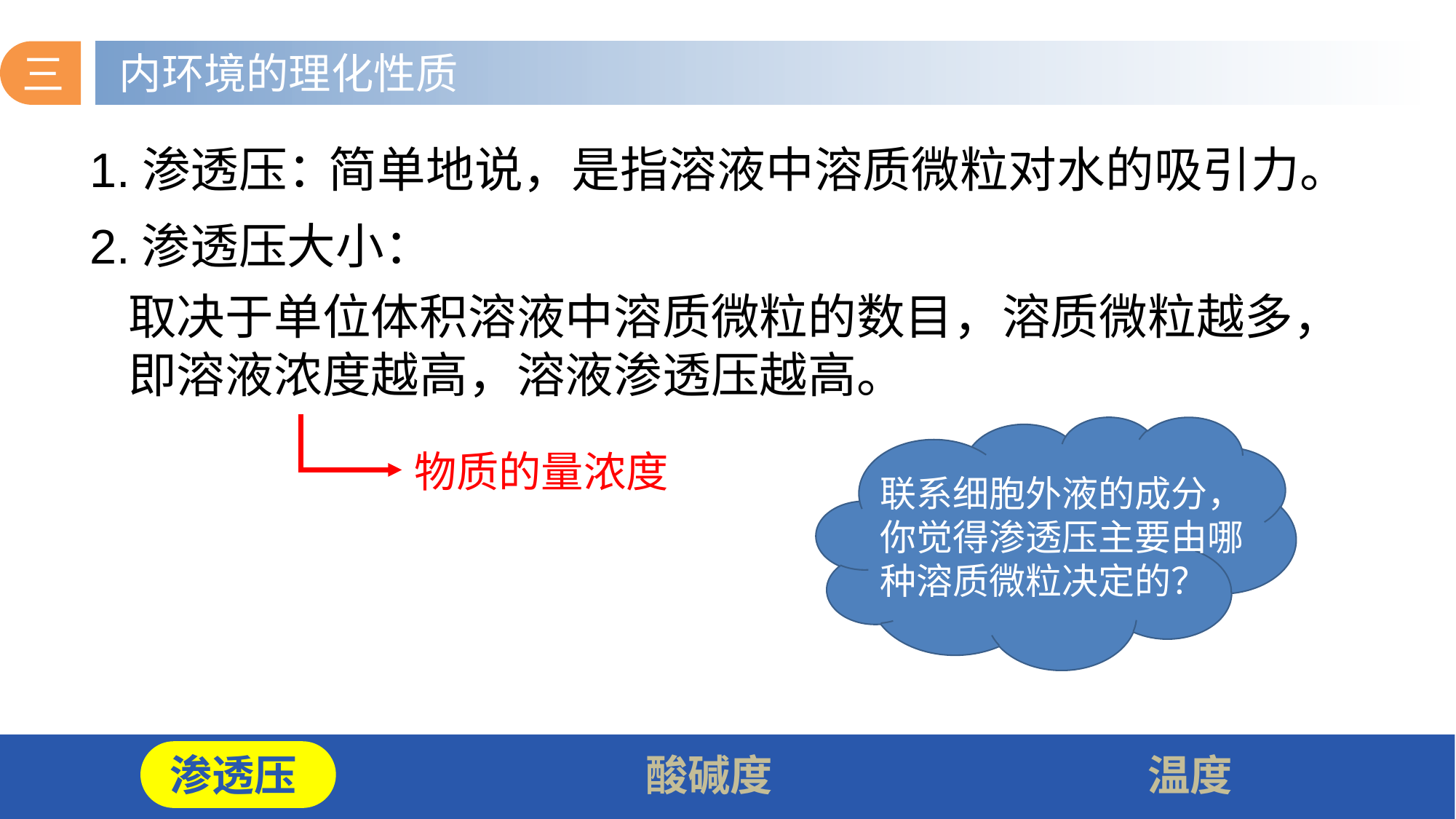

三
内环境的理化性质
细胞外液的理化性质主要分为三个方面
1.渗透压：
简单地说，是指溶液中溶质微粒对水的吸引力。
2.渗透压大小：
取决于单位体积溶液中溶质微粒的数目，溶质微粒越多，即溶液浓度越高，溶液渗透压越高。

联系细胞外液的成分，你觉得渗透压主要由哪种溶质微粒决定的？
物质的量浓度

渗透压
酸碱度
温度